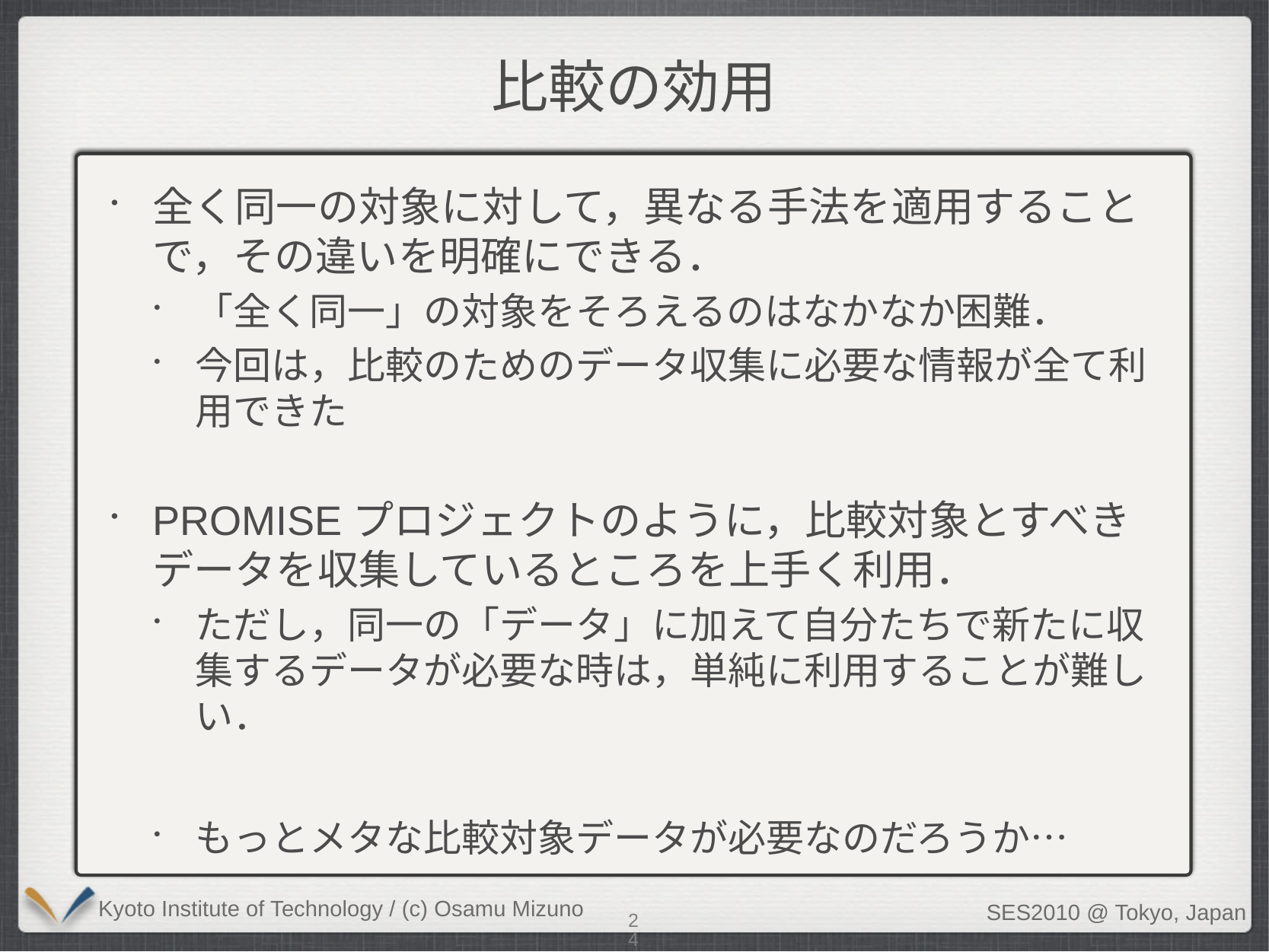

# 比較の効用
全く同一の対象に対して，異なる手法を適用することで，その違いを明確にできる．
「全く同一」の対象をそろえるのはなかなか困難．
今回は，比較のためのデータ収集に必要な情報が全て利用できた

PROMISEプロジェクトのように，比較対象とすべきデータを収集しているところを上手く利用．
ただし，同一の「データ」に加えて自分たちで新たに収集するデータが必要な時は，単純に利用することが難しい．

もっとメタな比較対象データが必要なのだろうか…
24